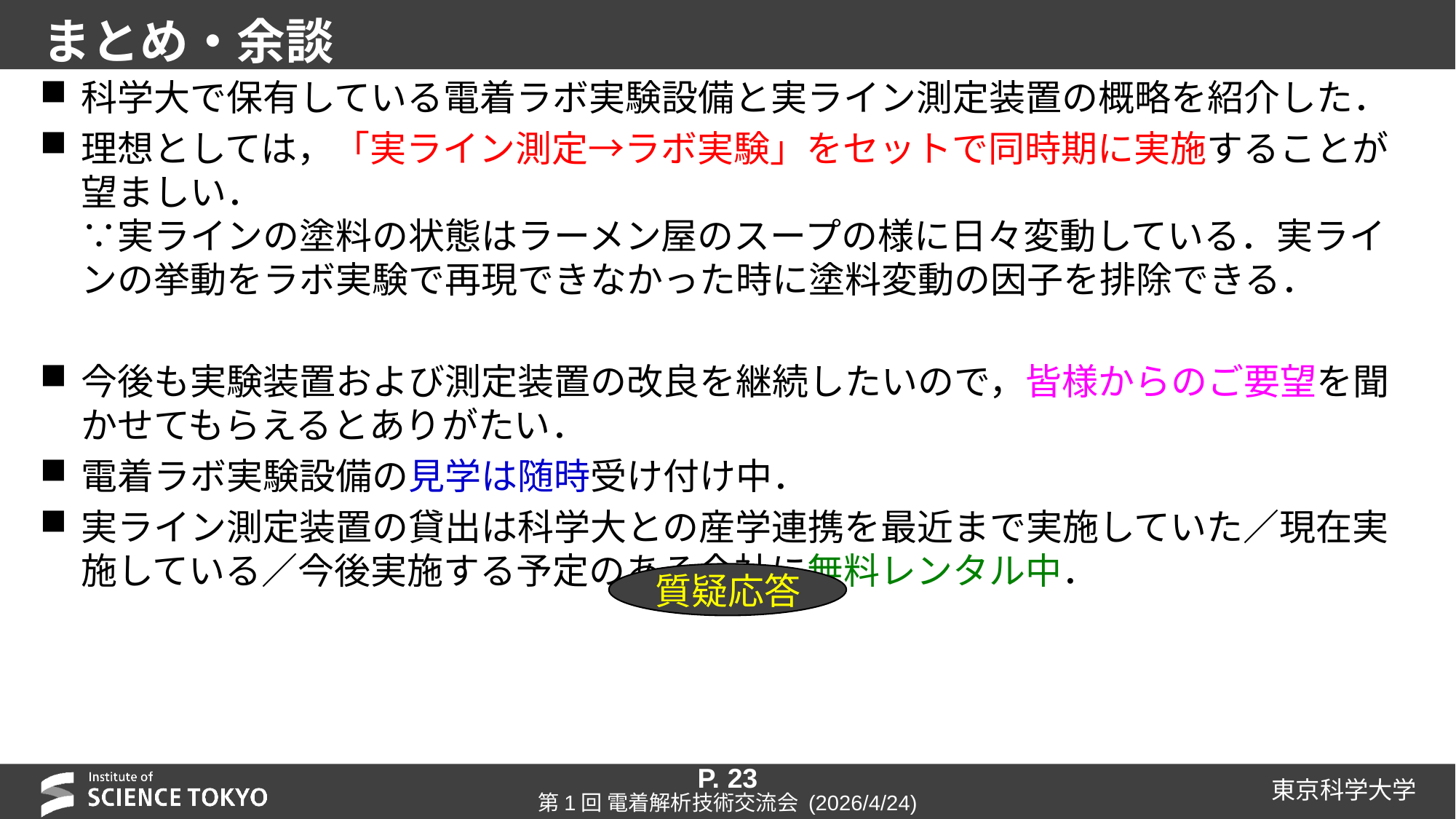

# まとめ・余談
科学大で保有している電着ラボ実験設備と実ライン測定装置の概略を紹介した．
理想としては，「実ライン測定→ラボ実験」をセットで同時期に実施することが望ましい．
∵実ラインの塗料の状態はラーメン屋のスープの様に日々変動している．実ラインの挙動をラボ実験で再現できなかった時に塗料変動の因子を排除できる．

今後も実験装置および測定装置の改良を継続したいので，皆様からのご要望を聞かせてもらえるとありがたい．
電着ラボ実験設備の見学は随時受け付け中．
実ライン測定装置の貸出は科学大との産学連携を最近まで実施していた／現在実施している／今後実施する予定のある会社に無料レンタル中．
質疑応答
P. 23